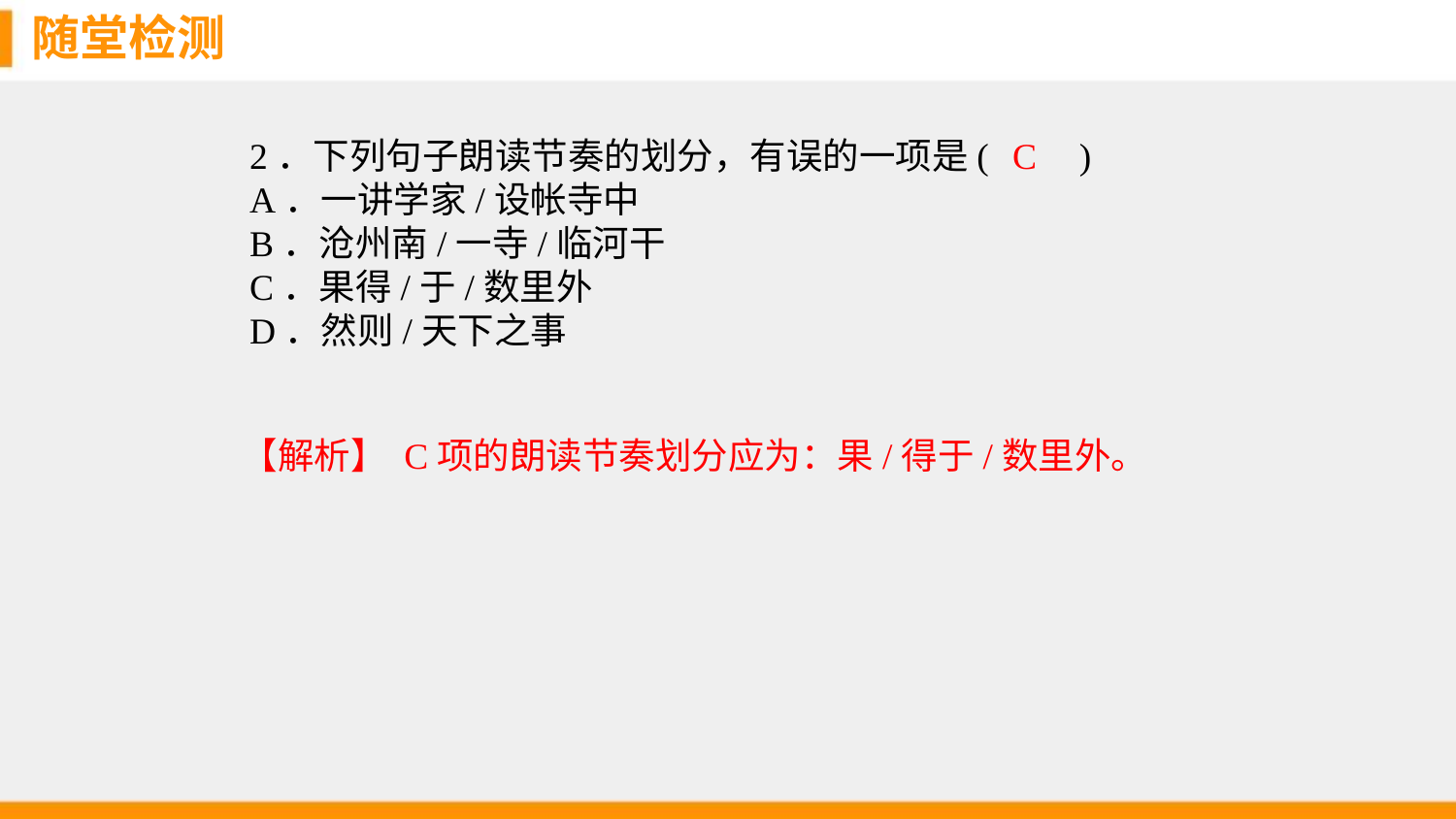

随堂检测
C
2．下列句子朗读节奏的划分，有误的一项是(　　)
A．一讲学家/设帐寺中
B．沧州南/一寺/临河干
C．果得/于/数里外
D．然则/天下之事

【解析】 C项的朗读节奏划分应为：果/得于/数里外。